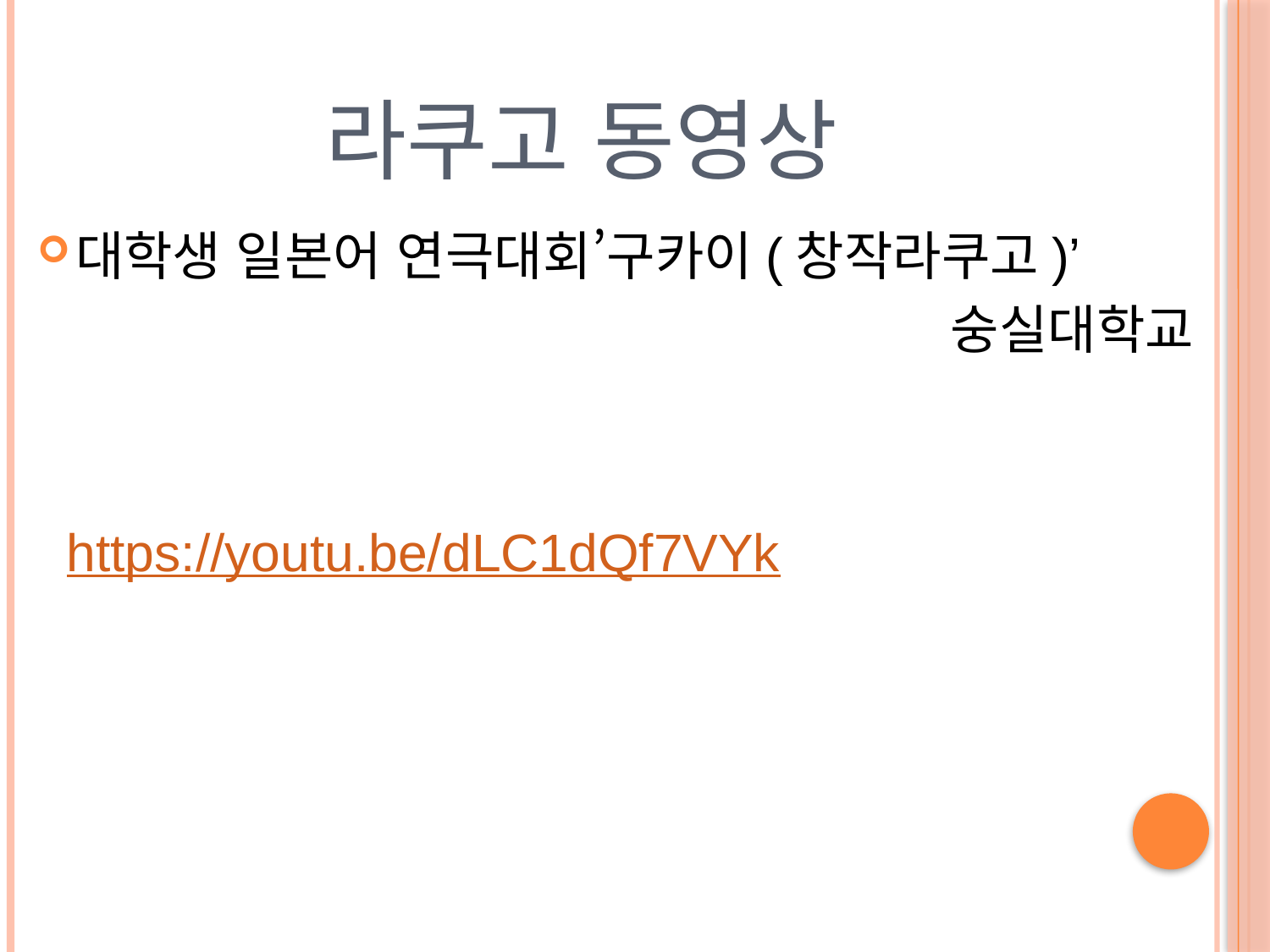

# 라쿠고 동영상
대학생 일본어 연극대회’구카이(창작라쿠고)’
숭실대학교

  https://youtu.be/dLC1dQf7VYk